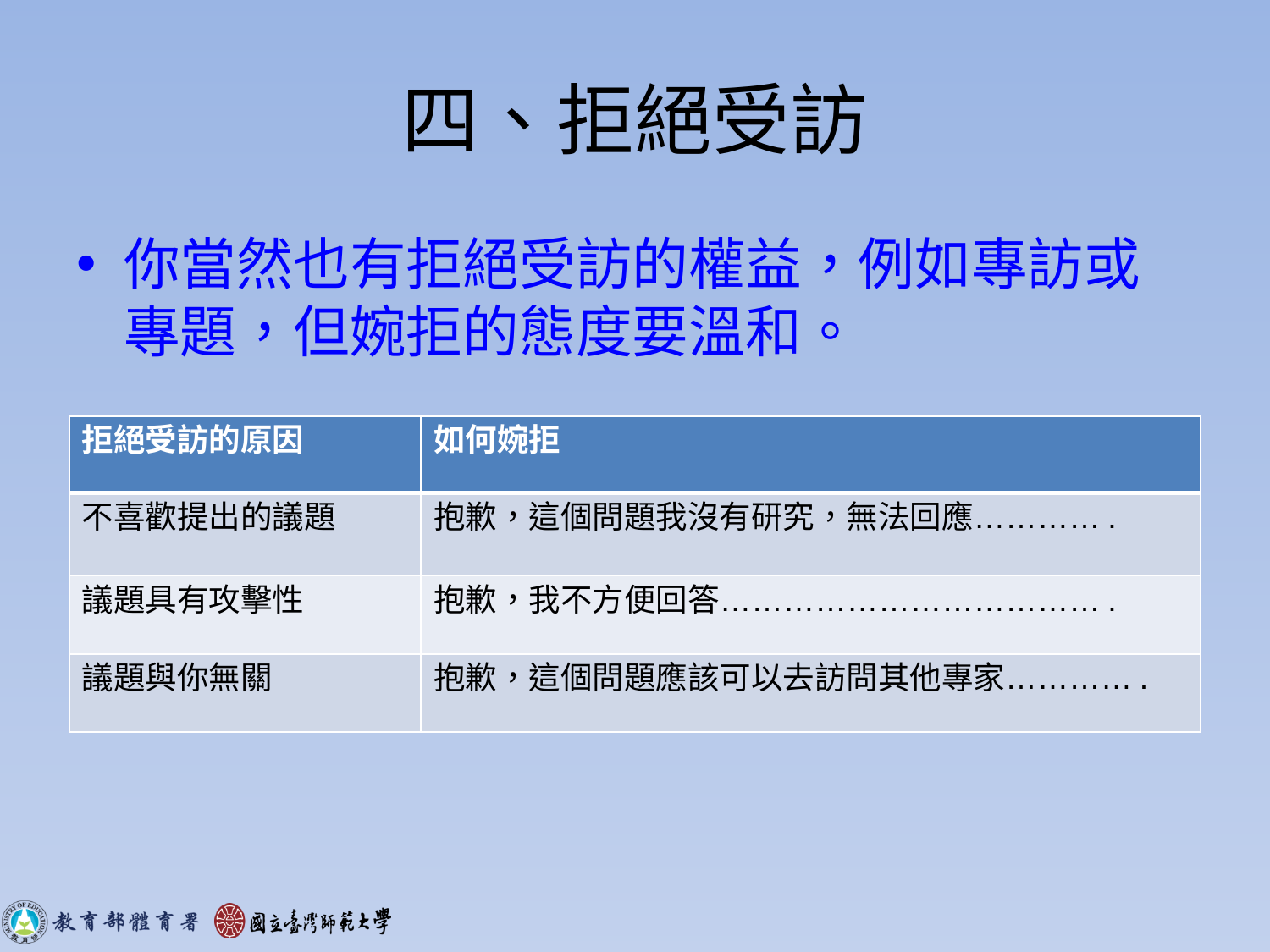

# 四、拒絕受訪
你當然也有拒絕受訪的權益，例如專訪或專題，但婉拒的態度要溫和。

| 拒絕受訪的原因 | 如何婉拒 |
| --- | --- |
| 不喜歡提出的議題 | 抱歉，這個問題我沒有研究，無法回應…………. |
| 議題具有攻擊性 | 抱歉，我不方便回答………………………………. |
| 議題與你無關 | 抱歉，這個問題應該可以去訪問其他專家…………. |